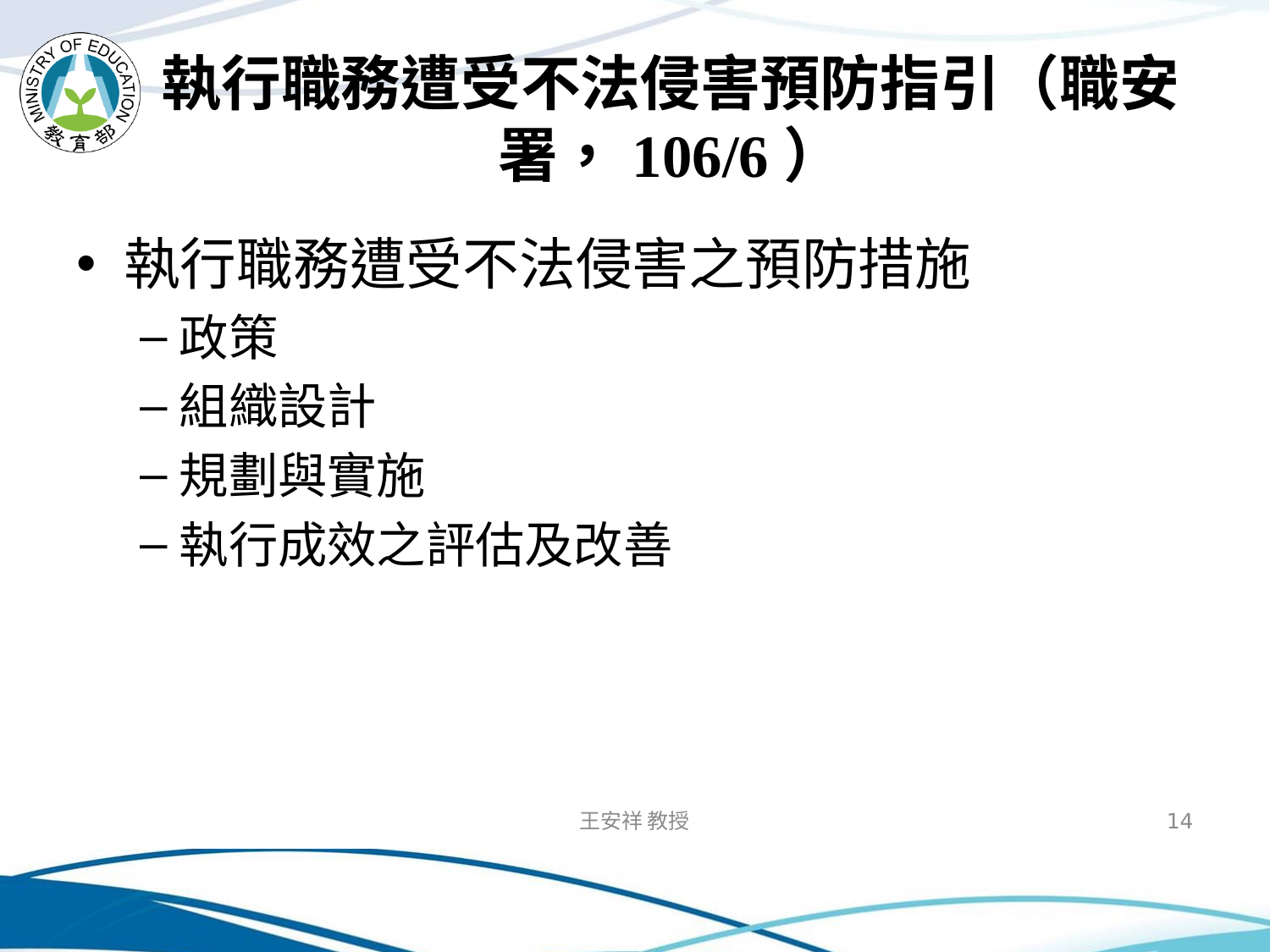

# 執行職務遭受不法侵害預防指引（職安署，106/6）
執行職務遭受不法侵害之預防措施
政策
組織設計
規劃與實施
執行成效之評估及改善
王安祥 教授
14